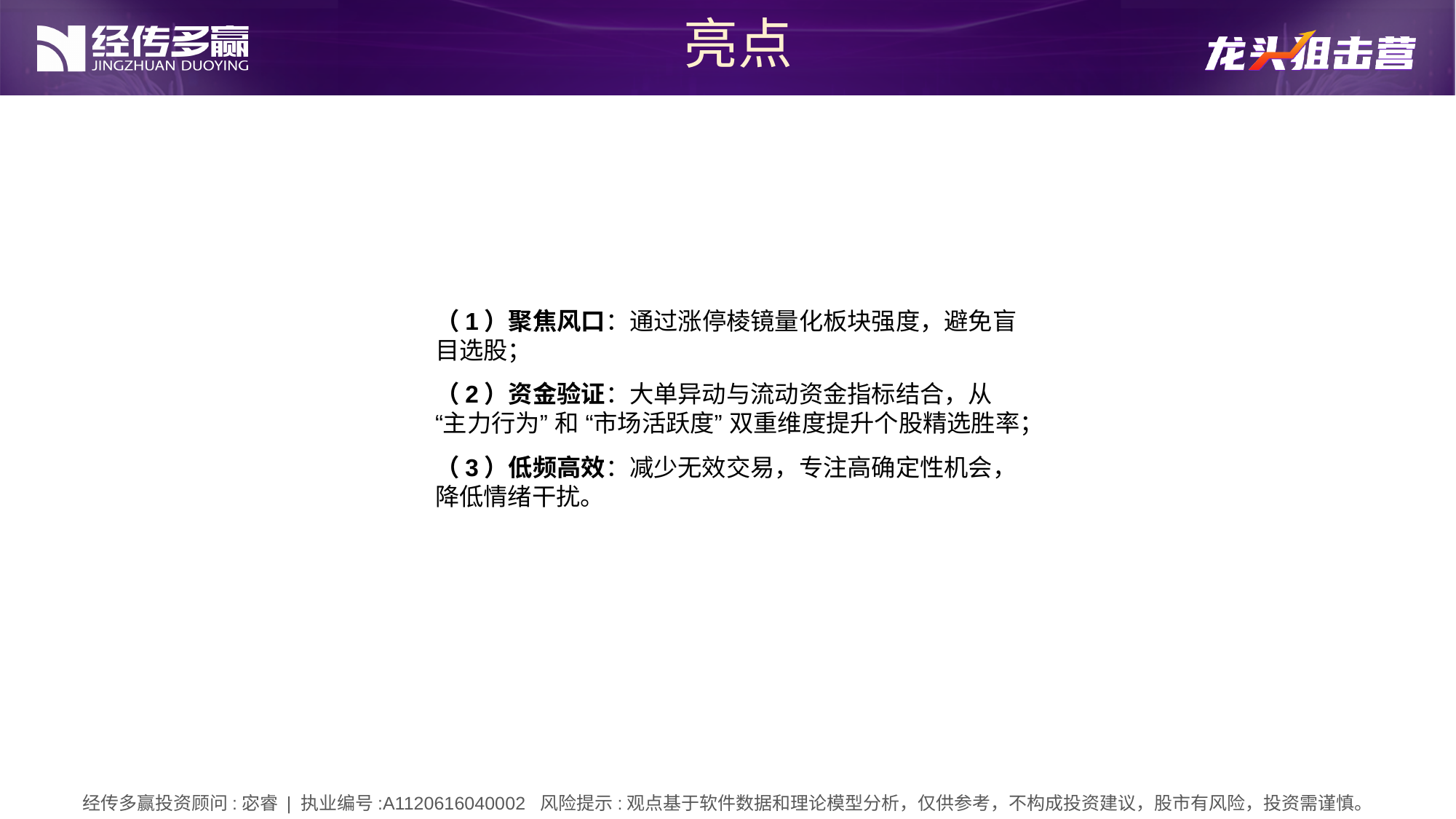

亮点
（1）聚焦风口：通过涨停棱镜量化板块强度，避免盲目选股；
（2）资金验证：大单异动与流动资金指标结合，从“主力行为” 和 “市场活跃度” 双重维度提升个股精选胜率；
（3）低频高效：减少无效交易，专注高确定性机会，降低情绪干扰。